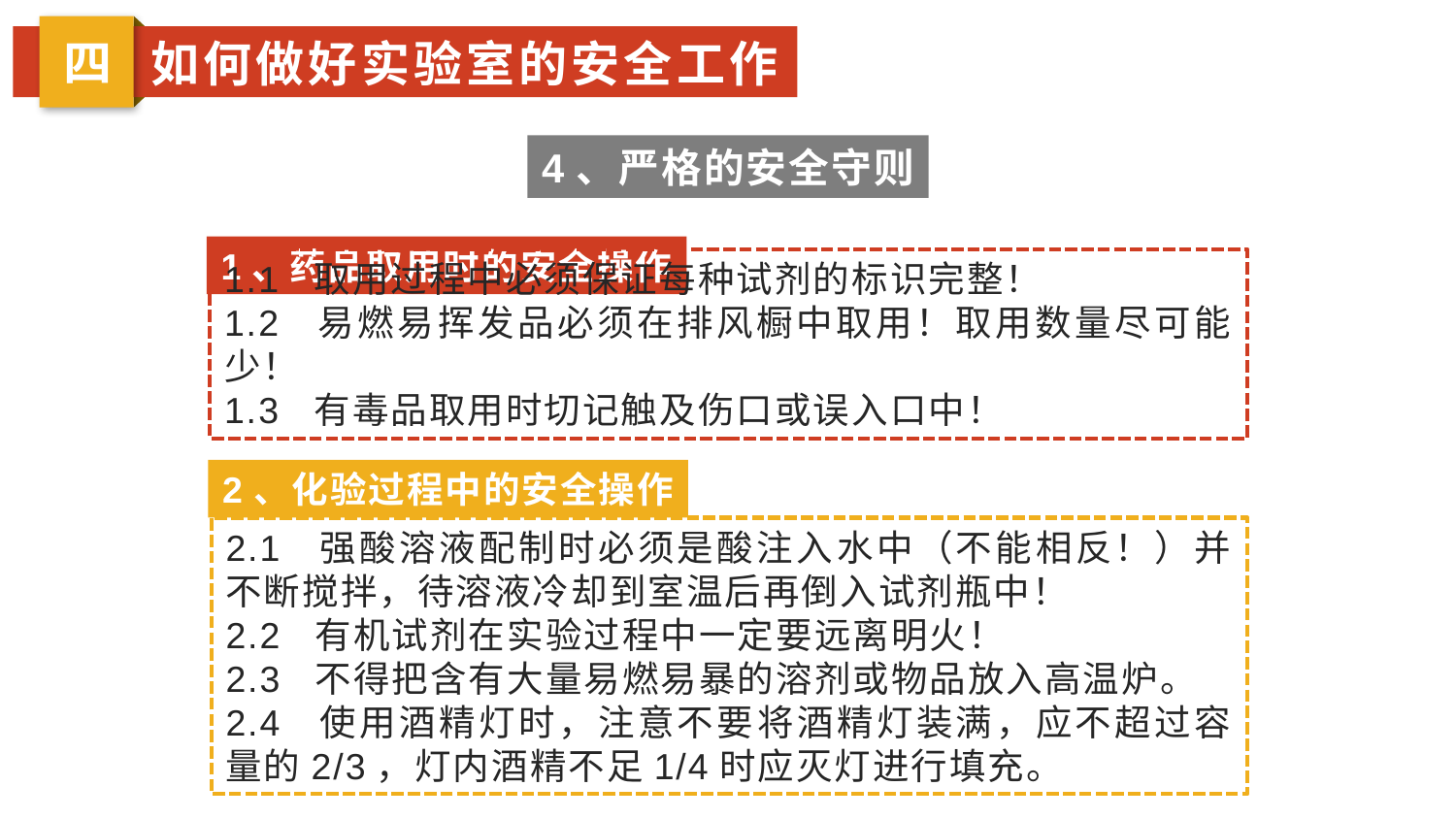

四

如何做好实验室的安全工作

4、严格的安全守则
1、药品取用时的安全操作
1.1  取用过程中必须保证每种试剂的标识完整！
1.2  易燃易挥发品必须在排风橱中取用！取用数量尽可能少！
1.3  有毒品取用时切记触及伤口或误入口中！
2、化验过程中的安全操作
2.1  强酸溶液配制时必须是酸注入水中（不能相反！）并不断搅拌，待溶液冷却到室温后再倒入试剂瓶中！
2.2  有机试剂在实验过程中一定要远离明火！
2.3  不得把含有大量易燃易暴的溶剂或物品放入高温炉。
2.4  使用酒精灯时，注意不要将酒精灯装满，应不超过容量的2/3，灯内酒精不足1/4时应灭灯进行填充。